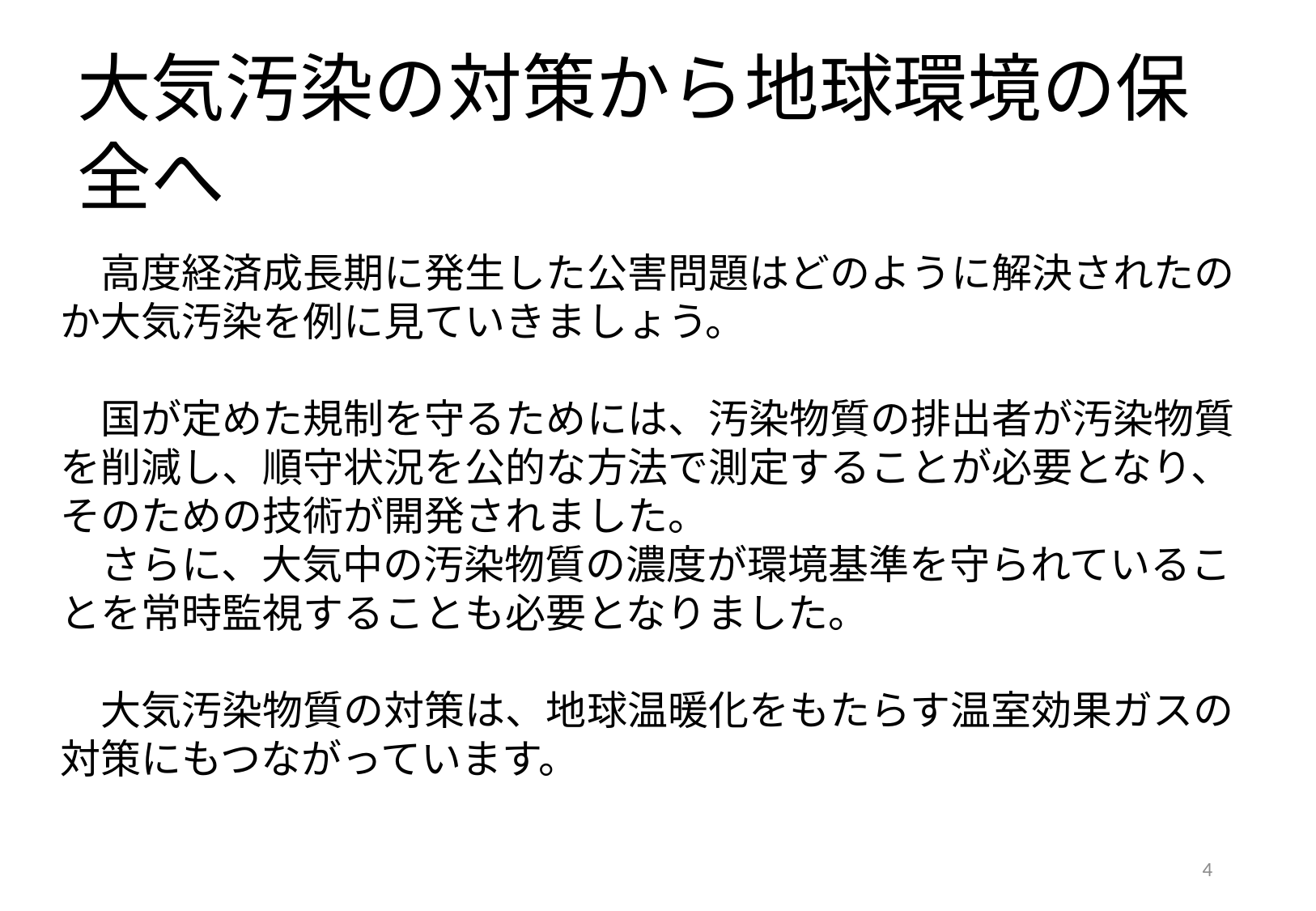

大気汚染の対策から地球環境の保全へ
　高度経済成長期に発生した公害問題はどのように解決されたのか大気汚染を例に見ていきましょう。

　国が定めた規制を守るためには、汚染物質の排出者が汚染物質を削減し、順守状況を公的な方法で測定することが必要となり、そのための技術が開発されました。
　さらに、大気中の汚染物質の濃度が環境基準を守られていることを常時監視することも必要となりました。

　大気汚染物質の対策は、地球温暖化をもたらす温室効果ガスの対策にもつながっています。

4